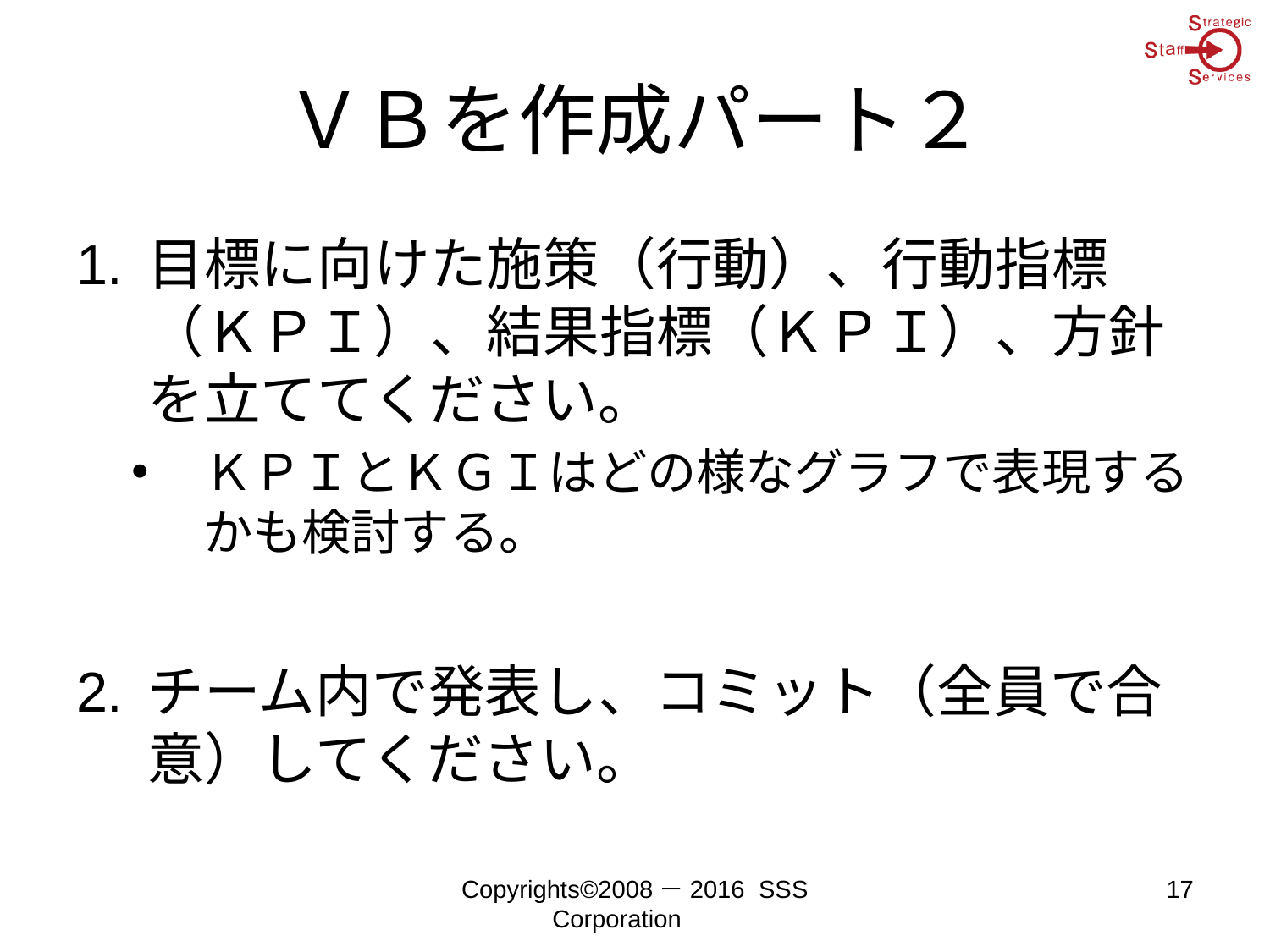

# ＶＢを作成パート２
目標に向けた施策（行動）、行動指標（ＫＰＩ）、結果指標（ＫＰＩ）、方針を立ててください。
ＫＰＩとＫＧＩはどの様なグラフで表現するかも検討する。

チーム内で発表し、コミット（全員で合意）してください。

Copyrights©2008－2016  SSS Corporation
17